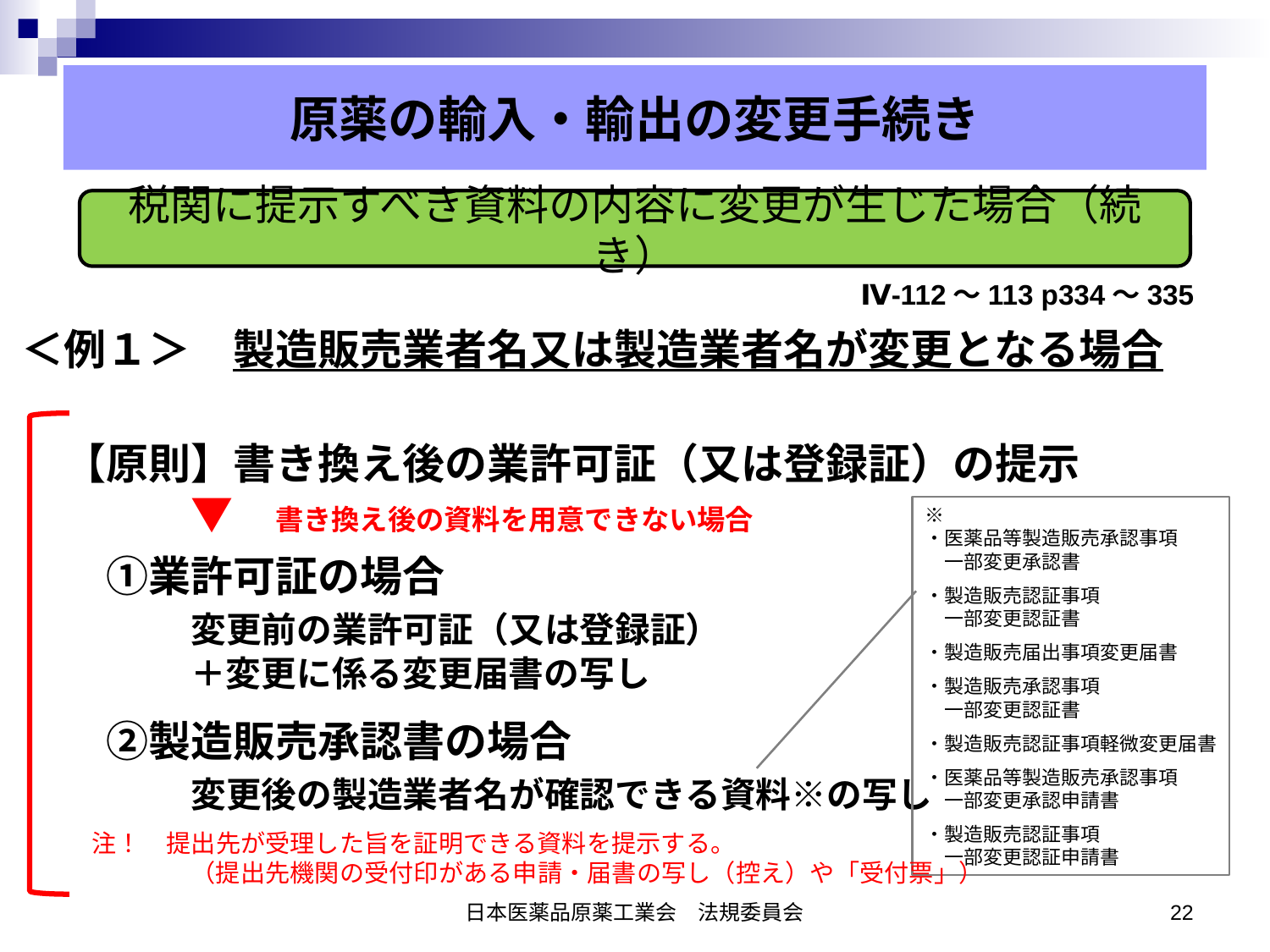

#
原薬の輸入・輸出の変更手続き
税関に提示すべき資料の内容に変更が生じた場合（続き）
Ⅳ-112〜113 p334〜335
＜例１＞　製造販売業者名又は製造業者名が変更となる場合
　【原則】書き換え後の業許可証（又は登録証）の提示
　　　　▼　書き換え後の資料を用意できない場合
　　①業許可証の場合
　　　　変更前の業許可証（又は登録証）
　　　　　　＋変更に係る変更届書の写し
　　　②製造販売承認書の場合
　　　　変更後の製造業者名が確認できる資料※の写し

※
・医薬品等製造販売承認事項
　一部変更承認書
・製造販売認証事項
　一部変更認証書
・製造販売届出事項変更届書
・製造販売承認事項
　一部変更認証書
・製造販売認証事項軽微変更届書
・医薬品等製造販売承認事項
　一部変更承認申請書
・製造販売認証事項
　一部変更認証申請書
注！　提出先が受理した旨を証明できる資料を提示する。
　　　　（提出先機関の受付印がある申請・届書の写し（控え）や「受付票」）
日本医薬品原薬工業会　法規委員会
22